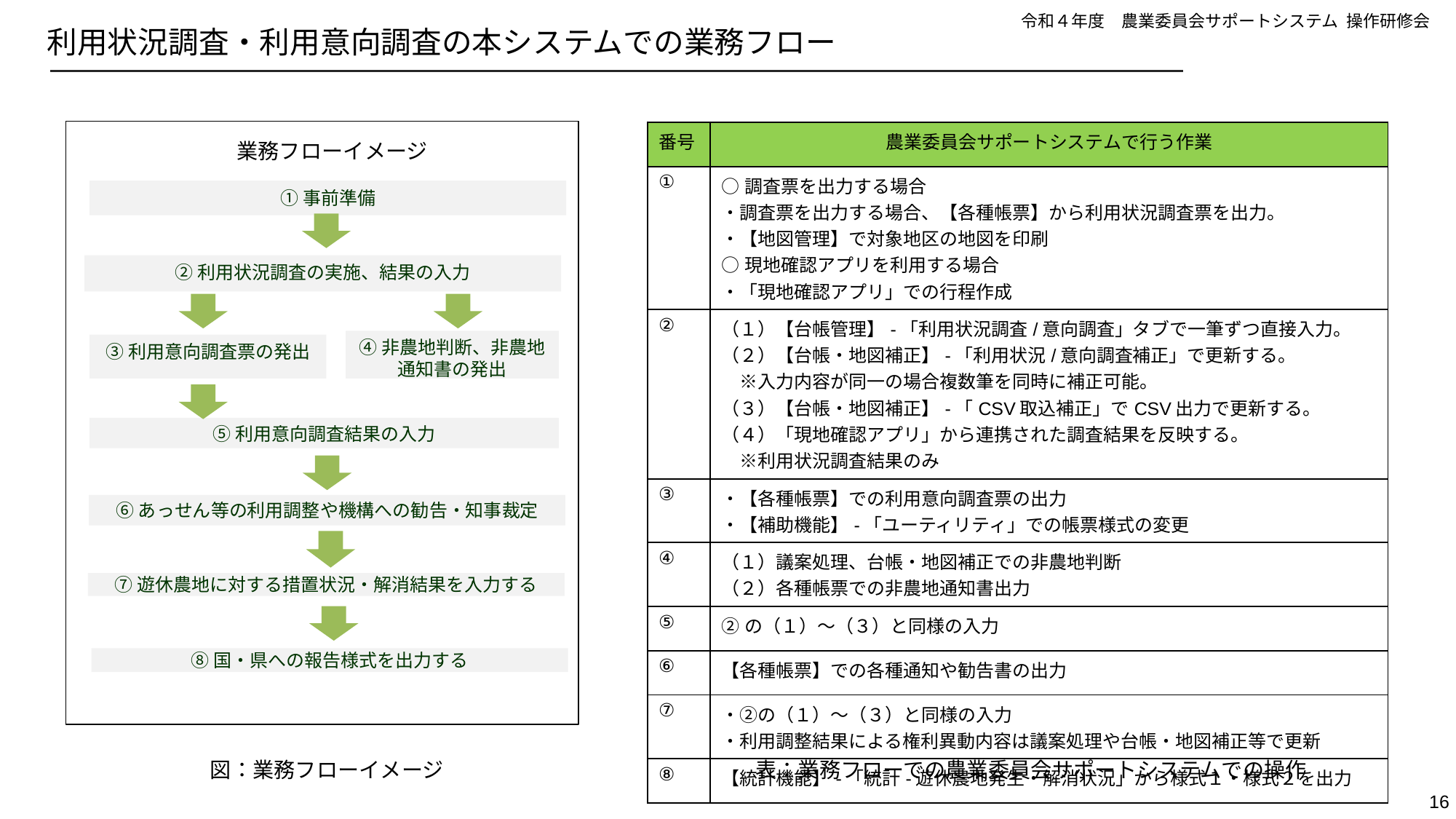

利用状況調査・利用意向調査の本システムでの業務フロー

| 番号 | 農業委員会サポートシステムで行う作業 |
| --- | --- |
| ① | ○調査票を出力する場合 ・調査票を出力する場合、【各種帳票】から利用状況調査票を出力。 ・【地図管理】で対象地区の地図を印刷 ○現地確認アプリを利用する場合 ・「現地確認アプリ」での行程作成 |
| ② | （１）【台帳管理】-「利用状況調査/意向調査」タブで一筆ずつ直接入力。 （２）【台帳・地図補正】-「利用状況/意向調査補正」で更新する。 　※入力内容が同一の場合複数筆を同時に補正可能。 （３）【台帳・地図補正】-「CSV取込補正」でCSV出力で更新する。 （４）「現地確認アプリ」から連携された調査結果を反映する。 　※利用状況調査結果のみ |
| ③ | ・【各種帳票】での利用意向調査票の出力 ・【補助機能】-「ユーティリティ」での帳票様式の変更 |
| ④ | （１）議案処理、台帳・地図補正での非農地判断 （２）各種帳票での非農地通知書出力 |
| ⑤ | ②の（１）～（３）と同様の入力 |
| ⑥ | 【各種帳票】での各種通知や勧告書の出力 |
| ⑦ | ・②の（１）～（３）と同様の入力 ・利用調整結果による権利異動内容は議案処理や台帳・地図補正等で更新 |
| ⑧ | 【統計機能】-「統計-遊休農地発生・解消状況」から様式１・様式２を出力 |
業務フローイメージ
①事前準備

②利用状況調査の実施、結果の入力

④非農地判断、非農地通知書の発出
③利用意向調査票の発出

⑤利用意向調査結果の入力

⑥あっせん等の利用調整や機構への勧告・知事裁定

⑦遊休農地に対する措置状況・解消結果を入力する

⑧国・県への報告様式を出力する
表：業務フローでの農業委員会サポートシステムでの操作
図：業務フローイメージ